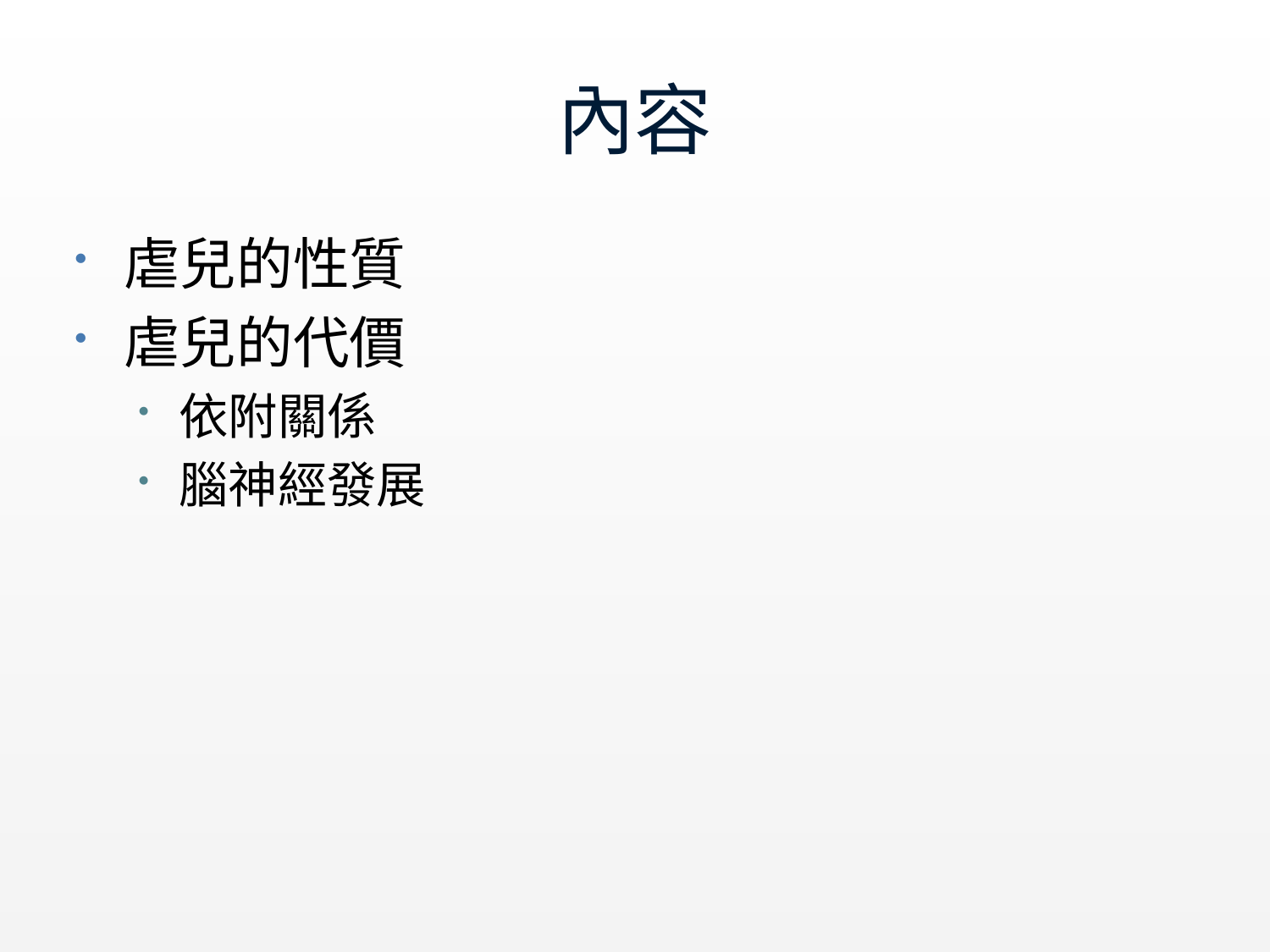

# 內容
虐兒的性質
虐兒的代價
依附關係
腦神經發展
kindylam/cp/swd
2